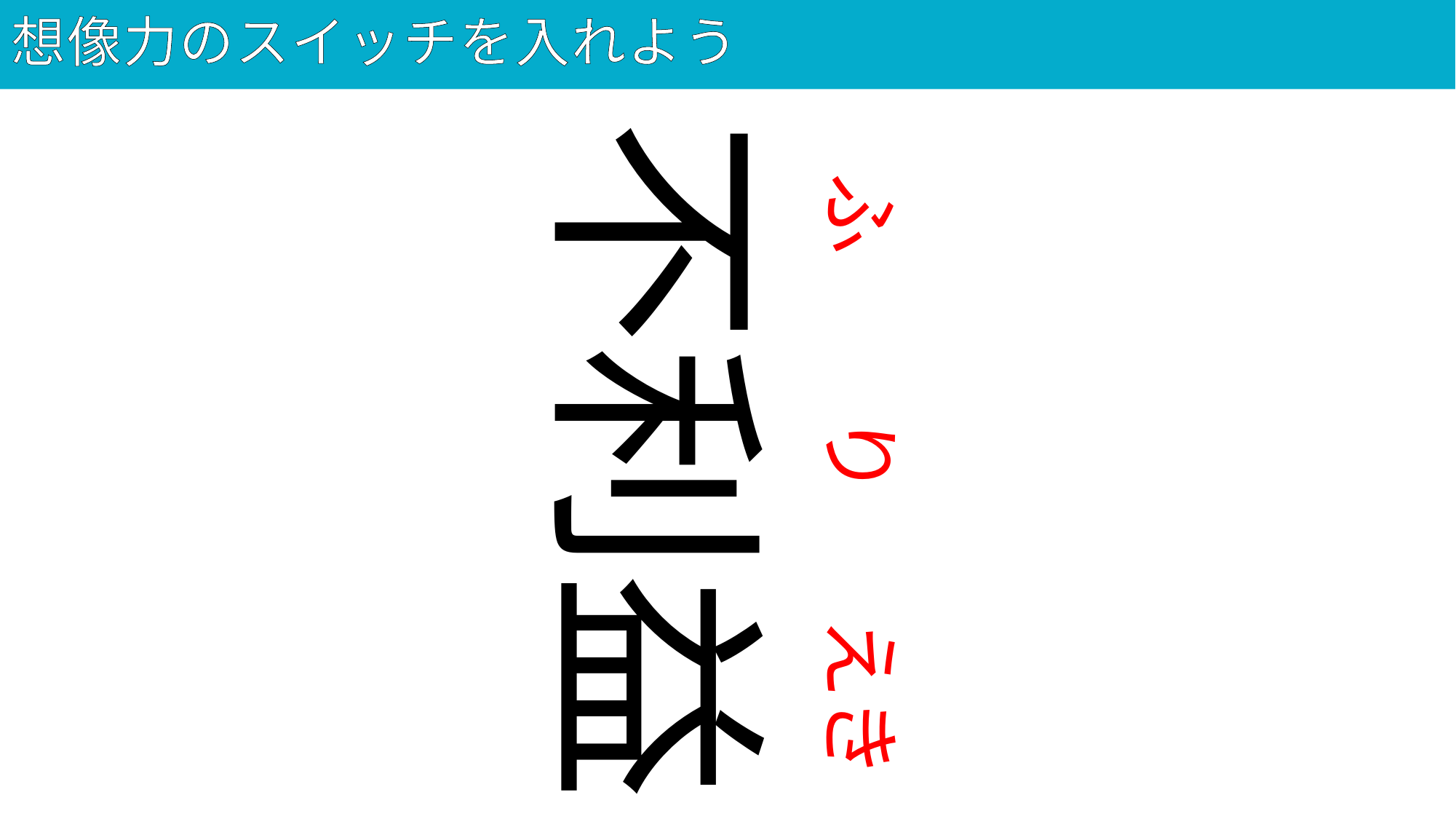

# 想像力のスイッチを入れよう
94
不利益
ふ
り
えき